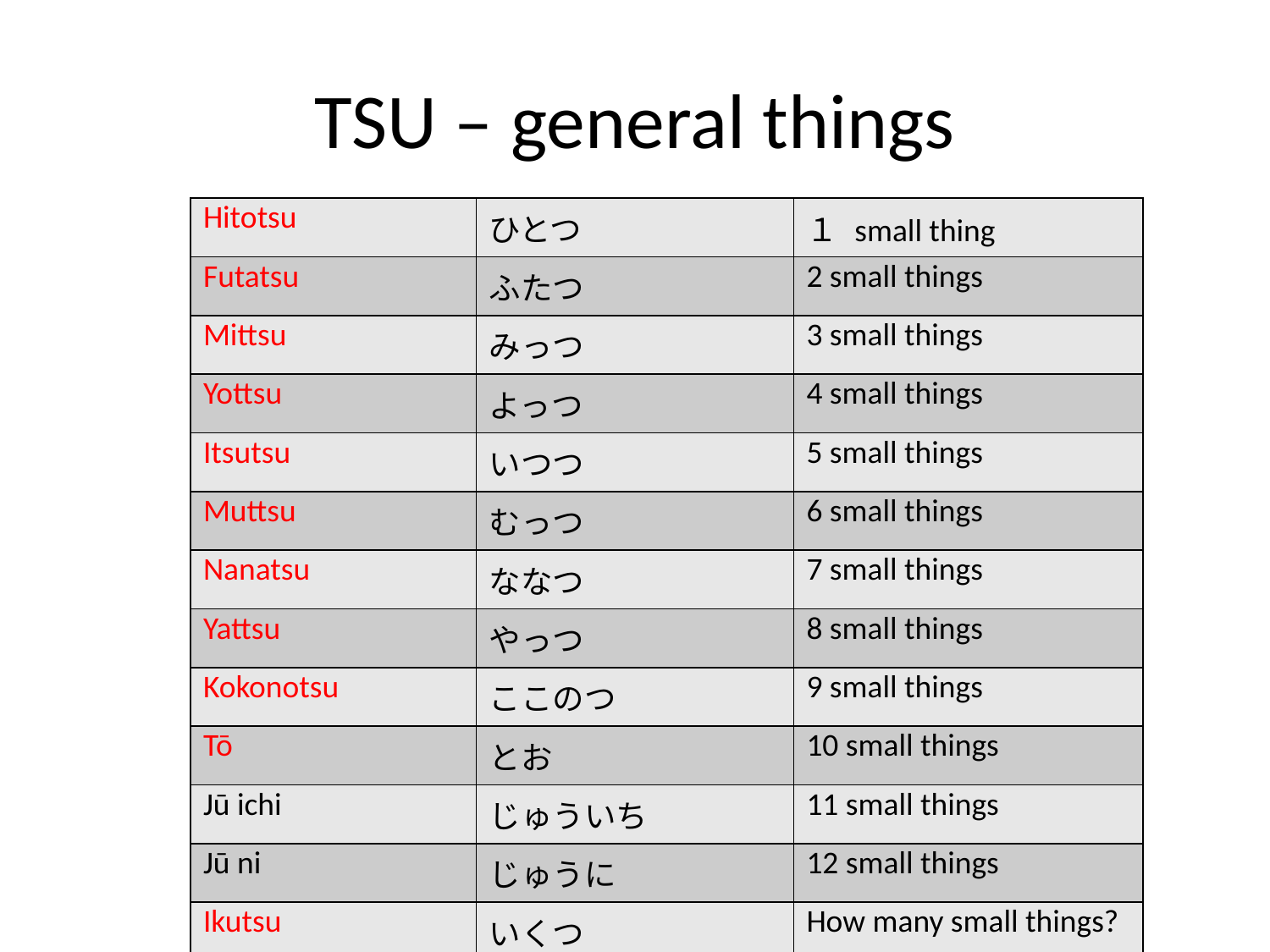

# TSU – general things
| Hitotsu | ひとつ | １ small thing |
| --- | --- | --- |
| Futatsu | ふたつ | 2 small things |
| Mittsu | みっつ | 3 small things |
| Yottsu | よっつ | 4 small things |
| Itsutsu | いつつ | 5 small things |
| Muttsu | むっつ | 6 small things |
| Nanatsu | ななつ | 7 small things |
| Yattsu | やっつ | 8 small things |
| Kokonotsu | ここのつ | 9 small things |
| Tō | とお | 10 small things |
| Jū ichi | じゅういち | 11 small things |
| Jū ni | じゅうに | 12 small things |
| Ikutsu | いくつ | How many small things? |